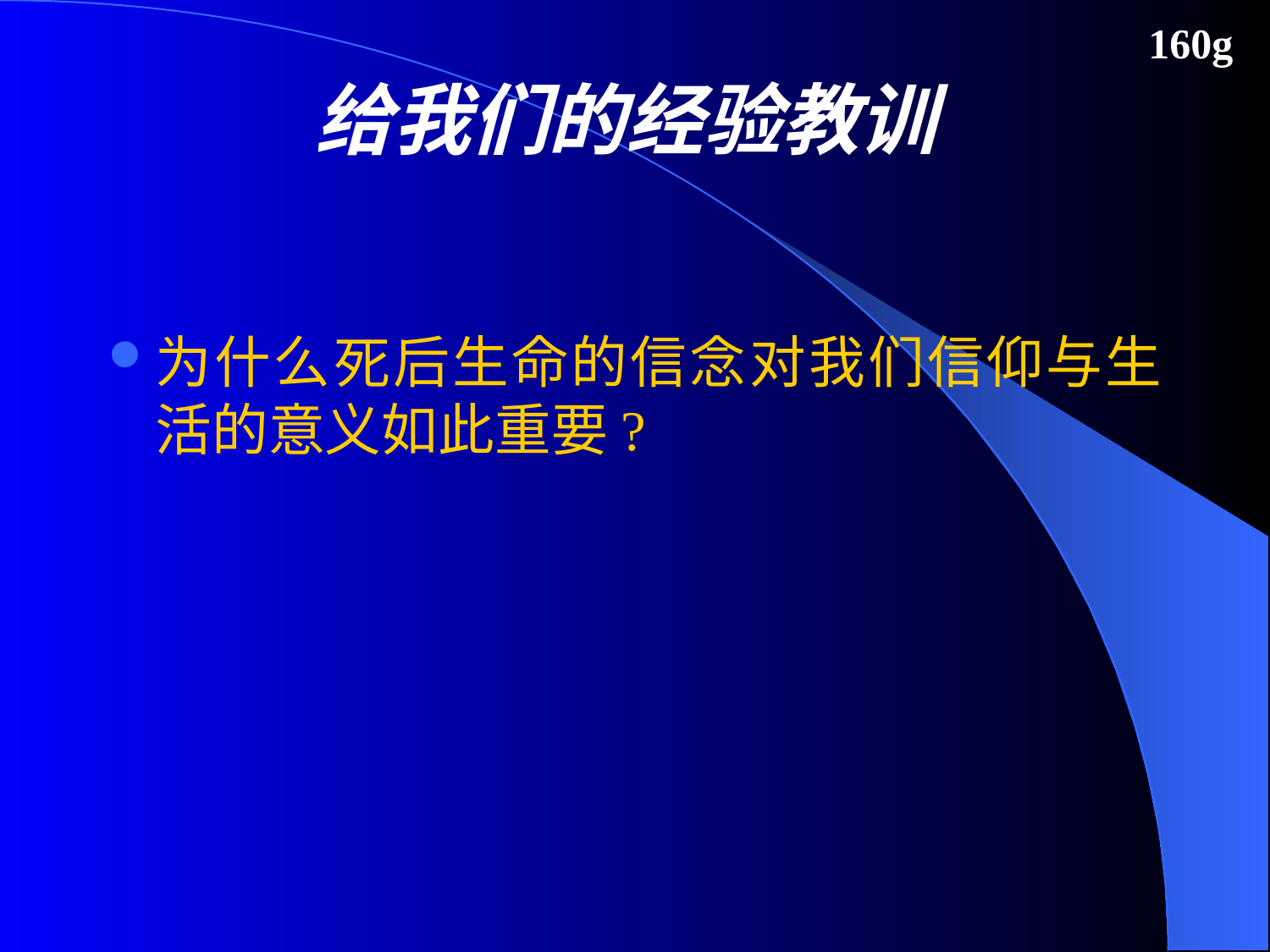

160g
# 给我们的经验教训

为什么死后生命的信念对我们信仰与生活的意义如此重要?